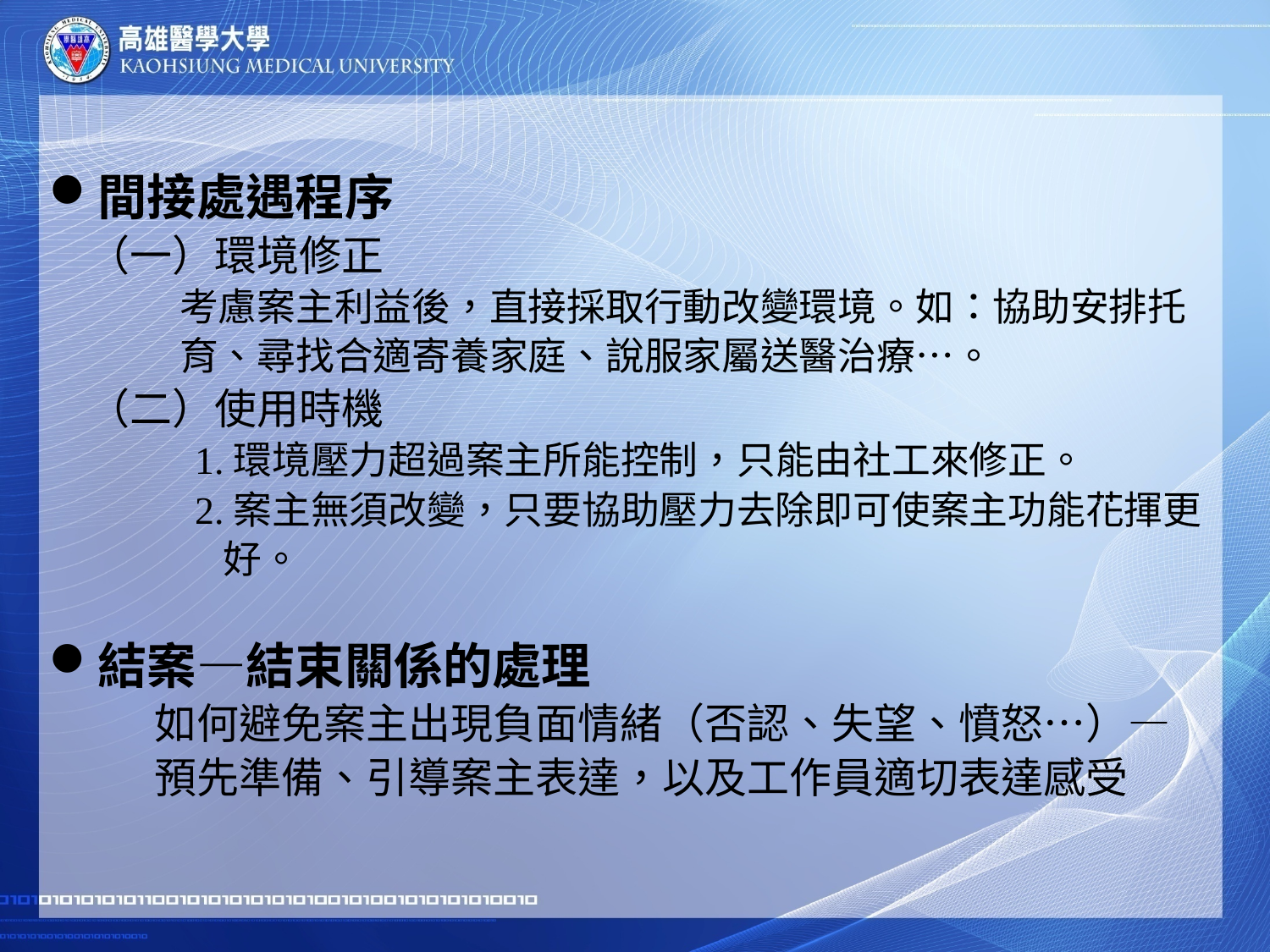

#
間接處遇程序
   （一）環境修正
              考慮案主利益後，直接採取行動改變環境。如：協助安排托
              育、尋找合適寄養家庭、說服家屬送醫治療…。
   （二）使用時機
               1.環境壓力超過案主所能控制，只能由社工來修正。
               2.案主無須改變，只要協助壓力去除即可使案主功能花揮更
                   好。

結案—結束關係的處理
          如何避免案主出現負面情緒（否認、失望、憤怒…）—
          預先準備、引導案主表達，以及工作員適切表達感受